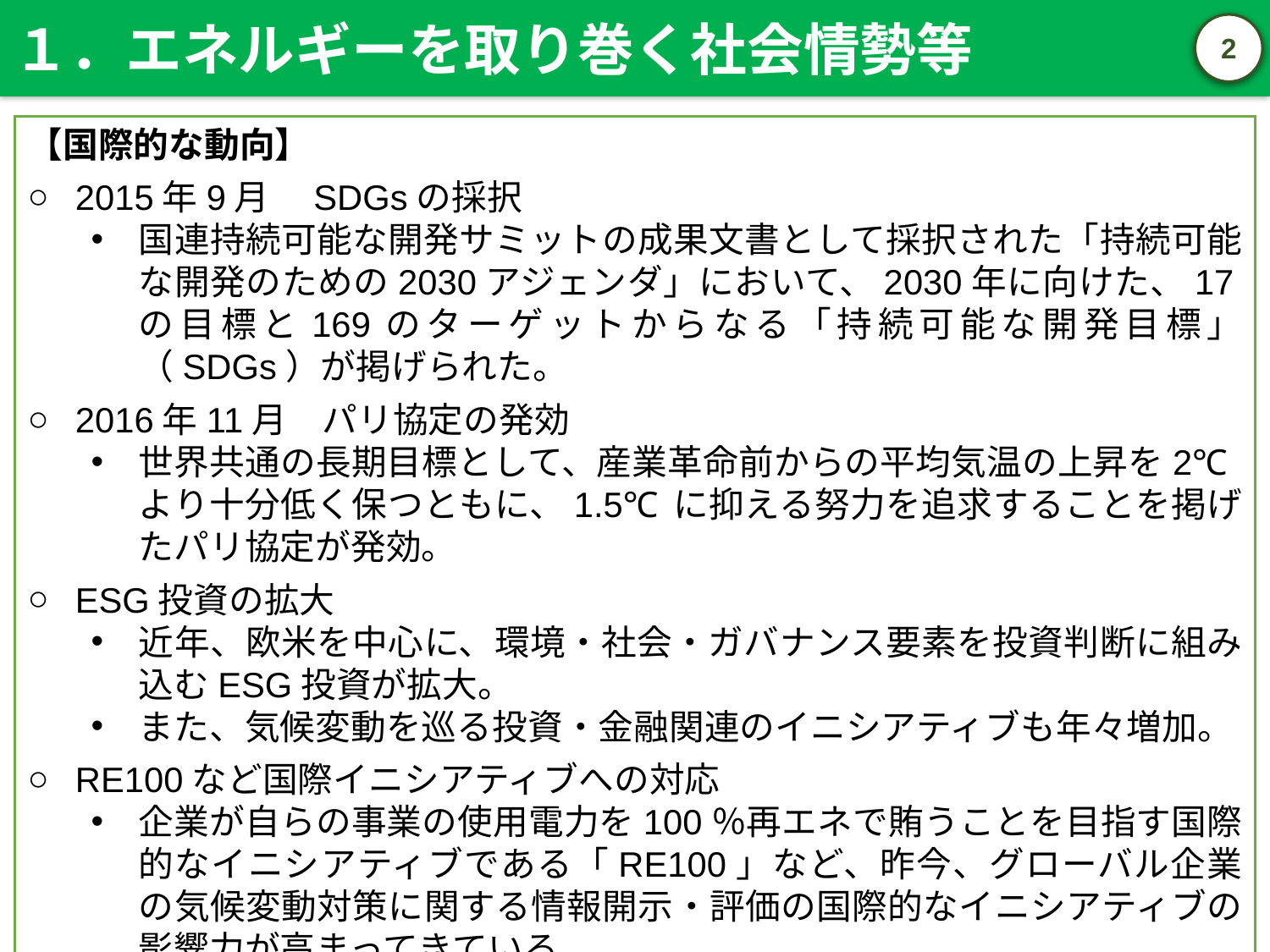

１．エネルギーを取り巻く社会情勢等
2
【国際的な動向】
2015年9月　SDGsの採択
国連持続可能な開発サミットの成果文書として採択された「持続可能な開発のための2030アジェンダ」において、2030年に向けた、17の目標と169のターゲットからなる「持続可能な開発目標」（SDGs）が掲げられた。
2016年11月　パリ協定の発効
世界共通の長期目標として、産業革命前からの平均気温の上昇を2℃より十分低く保つともに、1.5℃に抑える努力を追求することを掲げたパリ協定が発効。
ESG投資の拡大
近年、欧米を中心に、環境・社会・ガバナンス要素を投資判断に組み込むESG投資が拡大。
また、気候変動を巡る投資・金融関連のイニシアティブも年々増加。
RE100など国際イニシアティブへの対応
企業が自らの事業の使用電力を100％再エネで賄うことを目指す国際的なイニシアティブである「RE100」など、昨今、グローバル企業の気候変動対策に関する情報開示・評価の国際的なイニシアティブの影響力が高まってきている。